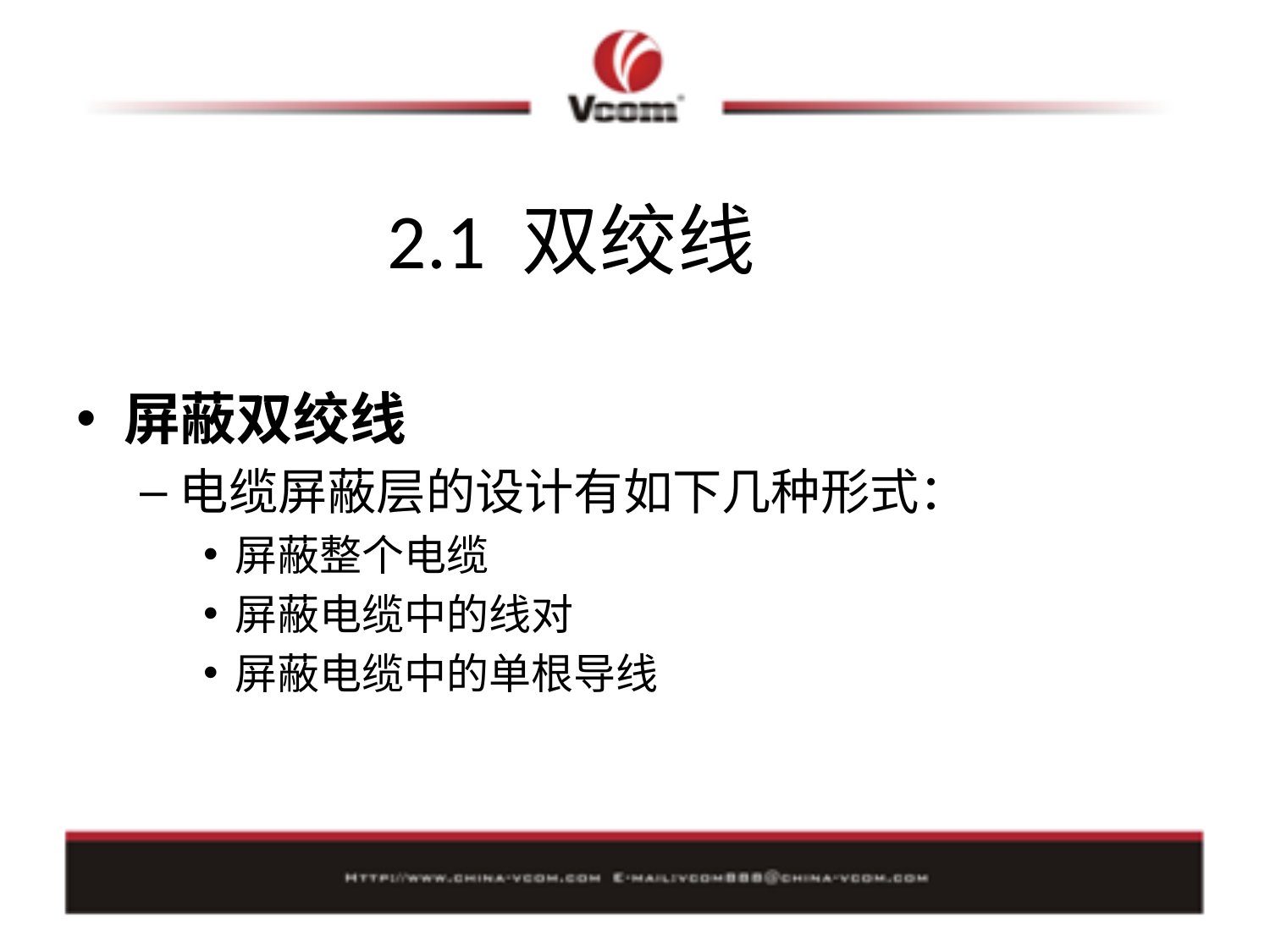

# 2.1 双绞线
屏蔽双绞线
电缆屏蔽层的设计有如下几种形式：
屏蔽整个电缆
屏蔽电缆中的线对
屏蔽电缆中的单根导线